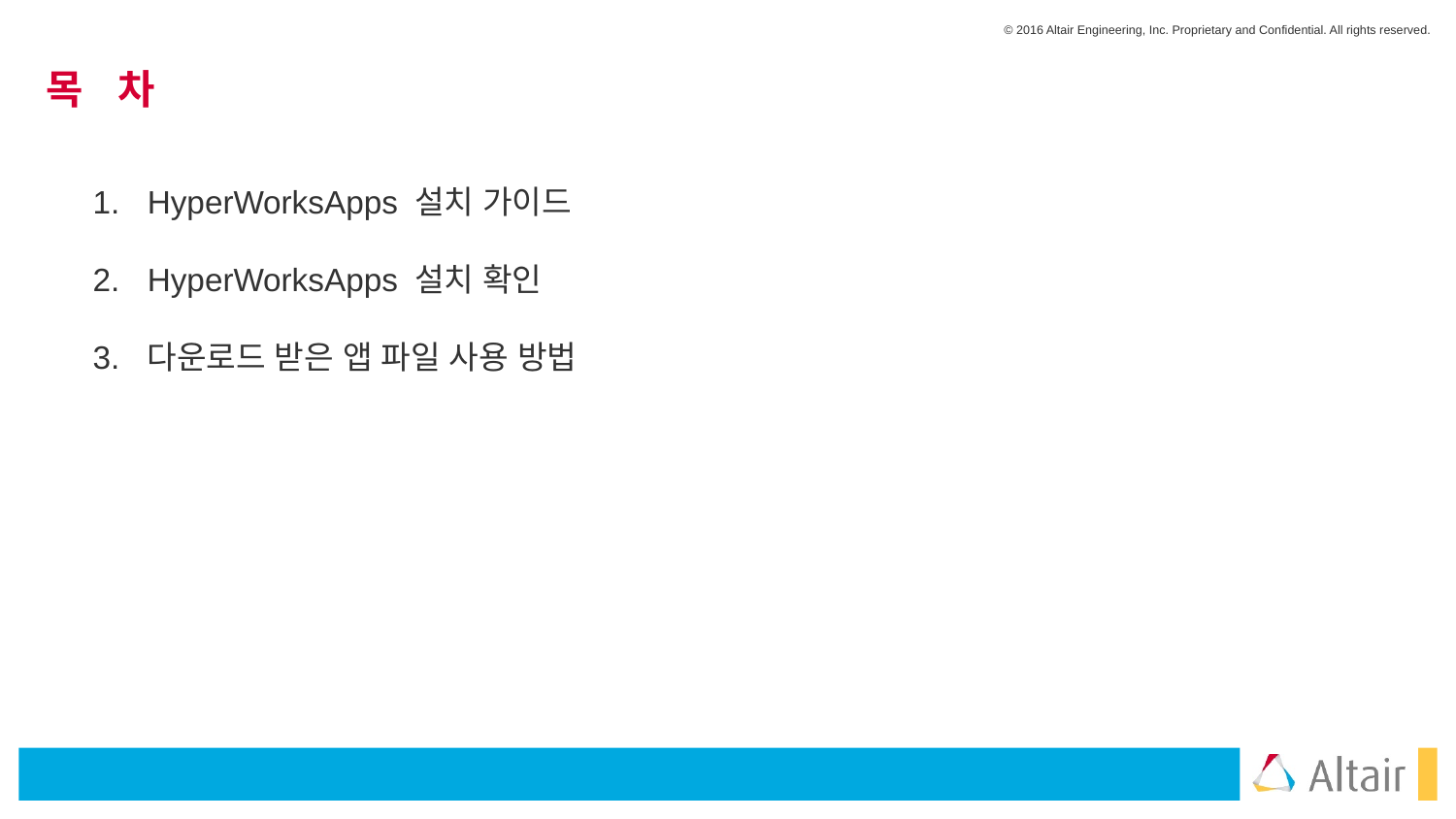

# 목   차
HyperWorksApps 설치 가이드

HyperWorksApps 설치 확인

다운로드 받은 앱 파일 사용 방법